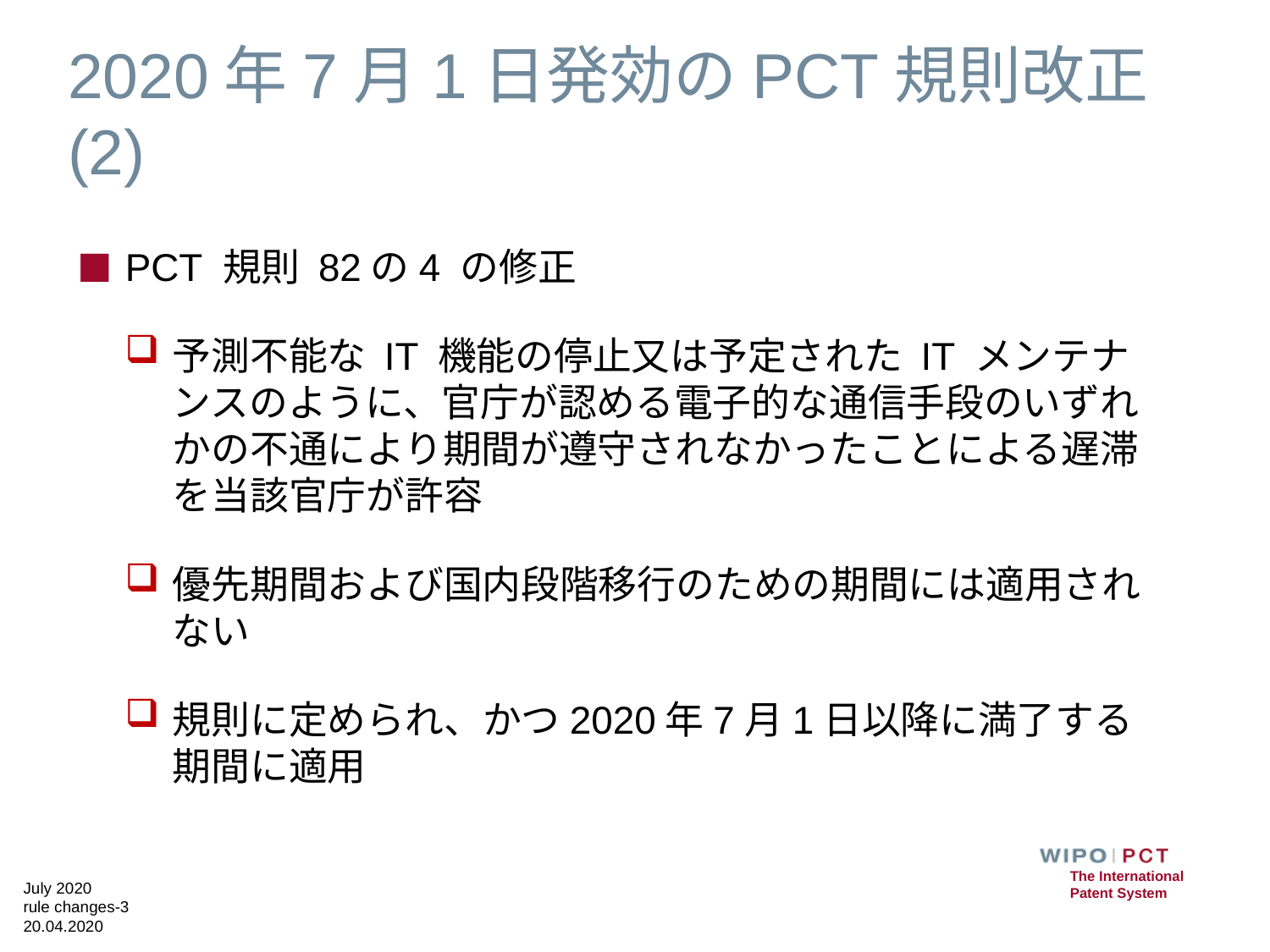

# 2020年7月1日発効のPCT規則改正 (2)
PCT 規則 82の4 の修正
予測不能な IT 機能の停⽌又は予定された IT メンテナンスのように、官庁が認める電⼦的な通信⼿段のいずれかの不通により期間が遵守されなかったことによる遅滞を当該官庁が許容
優先期間および国内段階移行のための期間には適用されない
規則に定められ、かつ2020年7月1日以降に満了する期間に適用